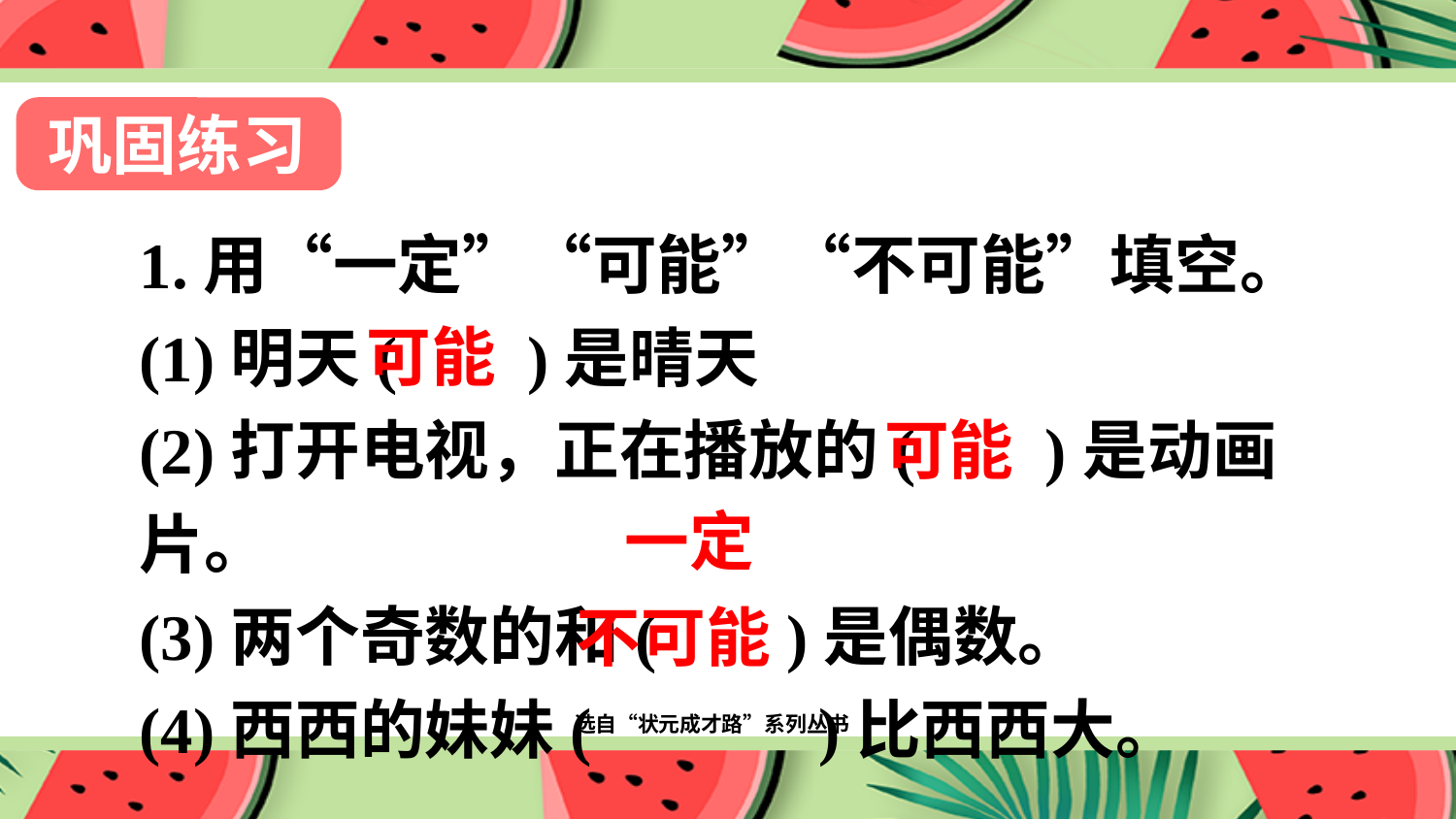

巩固练习
1.用“一定”“可能”“不可能”填空。
(1)明天(        )是晴天
(2)打开电视，正在播放的(        )是动画片。
(3)两个奇数的和(        )是偶数。
(4)西西的妹妹(              )比西西大。
可能
可能
一定
不可能
选自“状元成才路”系列丛书